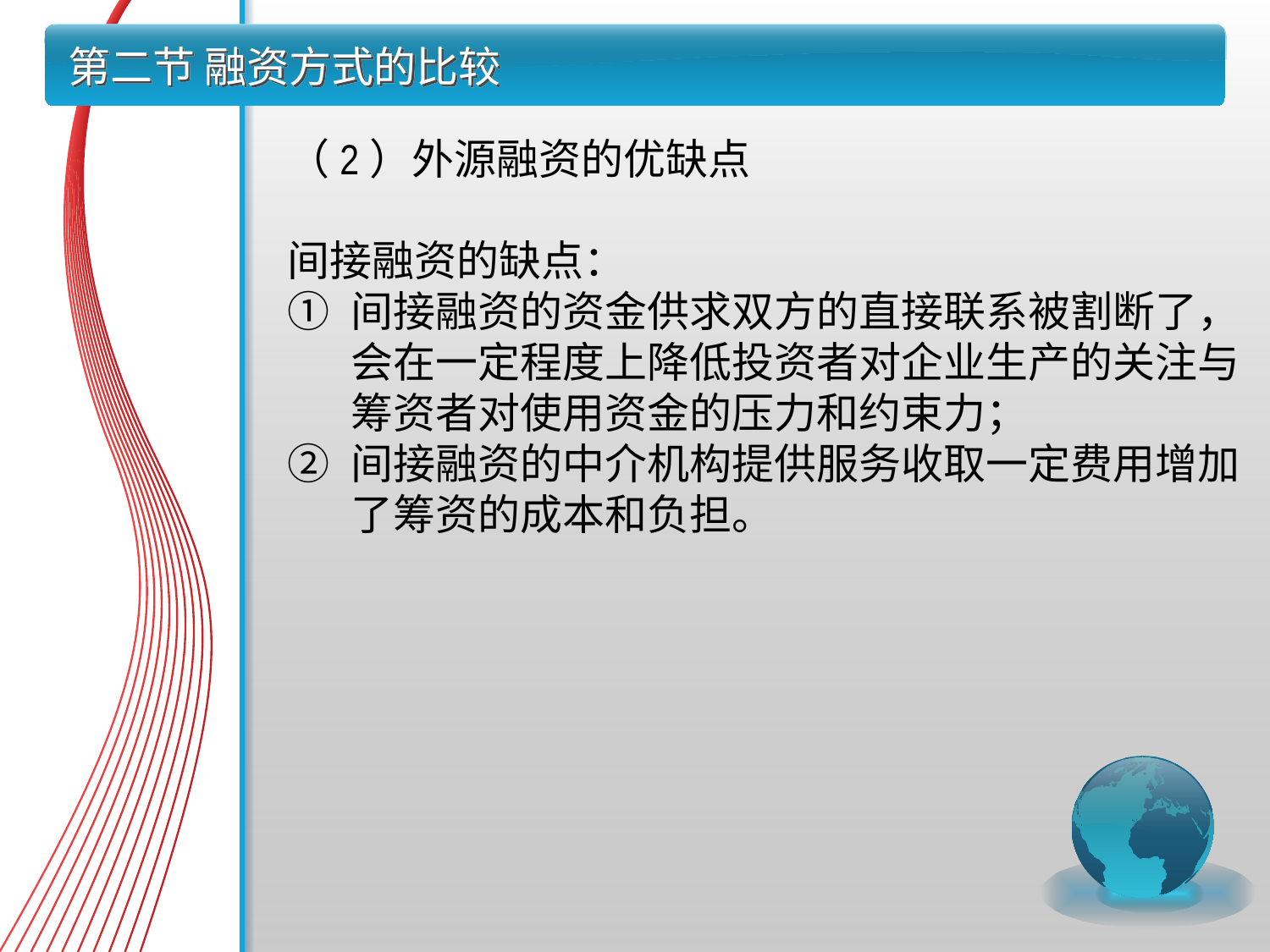

# 第二节 融资方式的比较
（2）外源融资的优缺点

间接融资的缺点：
间接融资的资金供求双方的直接联系被割断了，会在一定程度上降低投资者对企业生产的关注与筹资者对使用资金的压力和约束力；
间接融资的中介机构提供服务收取一定费用增加了筹资的成本和负担。